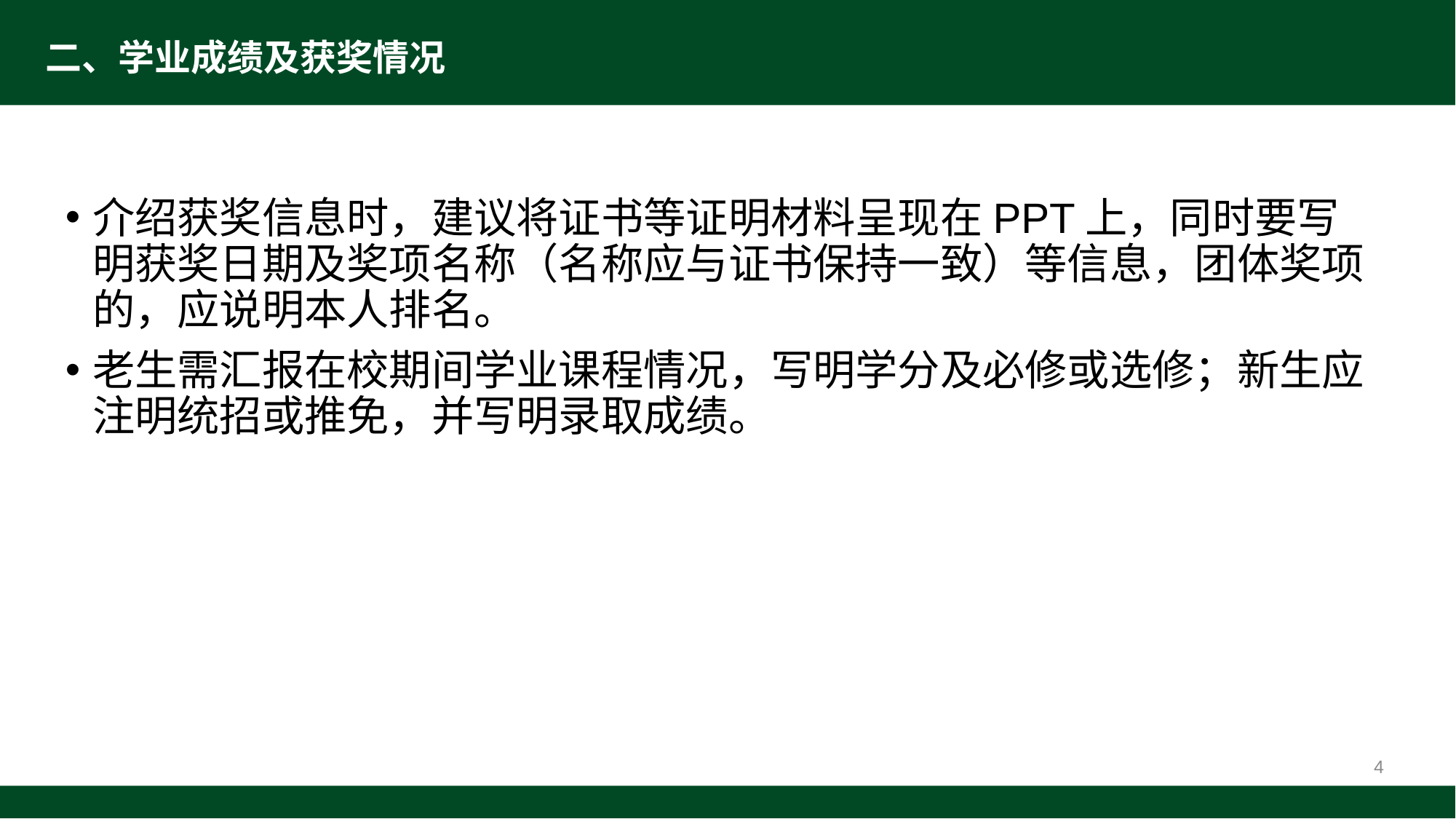

# 二、学业成绩及获奖情况
介绍获奖信息时，建议将证书等证明材料呈现在PPT上，同时要写明获奖日期及奖项名称（名称应与证书保持一致）等信息，团体奖项的，应说明本人排名。
老生需汇报在校期间学业课程情况，写明学分及必修或选修；新生应注明统招或推免，并写明录取成绩。
4